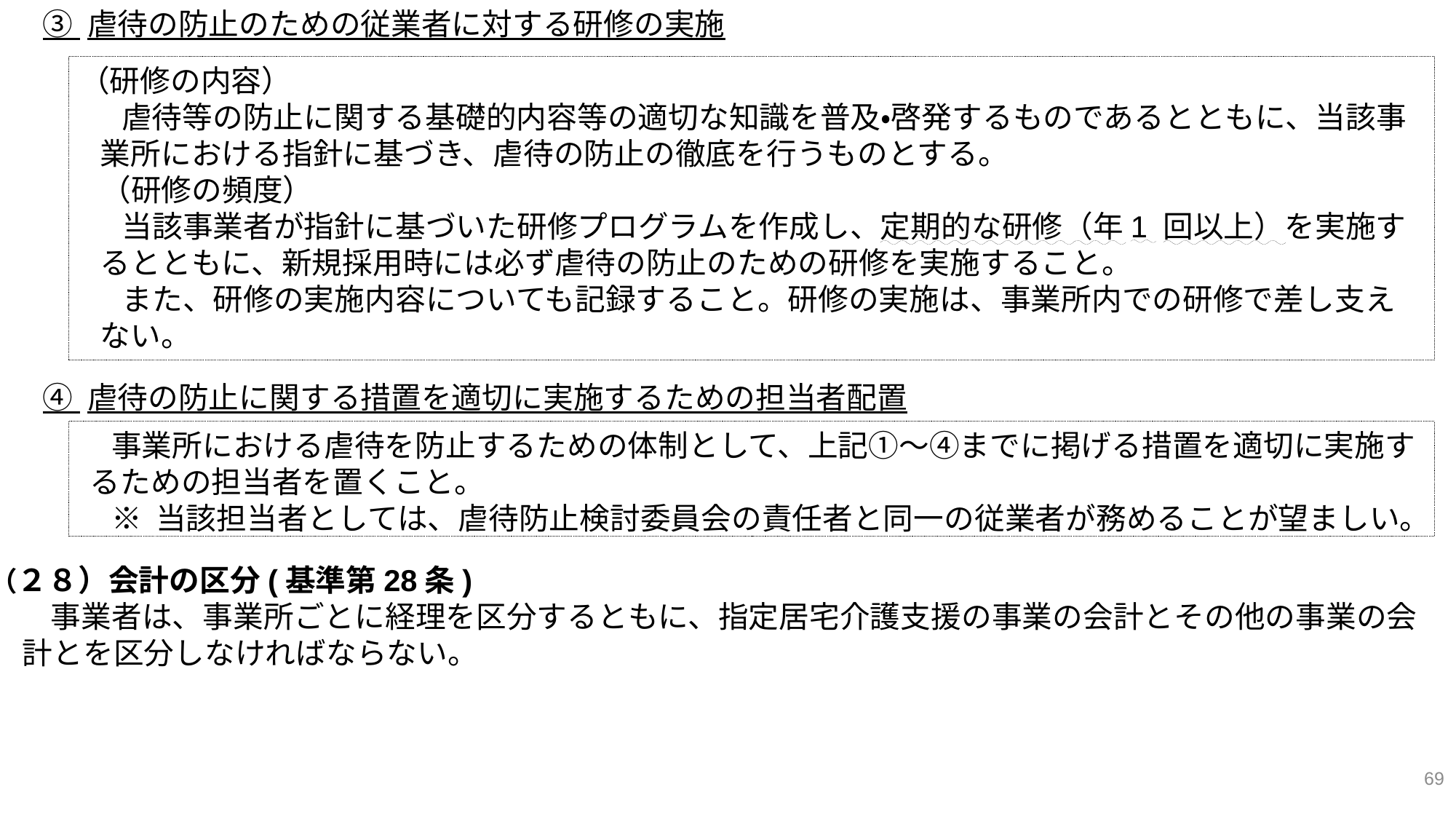

③ 虐待の防止のための従業者に対する研修の実施

④ 虐待の防止に関する措置を適切に実施するための担当者配置
（研修の内容）
虐待等の防止に関する基礎的内容等の適切な知識を普及・啓発するものであるとともに、当該事業所における指針に基づき、虐待の防止の徹底を行うものとする。
（研修の頻度）
当該事業者が指針に基づいた研修プログラムを作成し、定期的な研修（年1 回以上）を実施するとともに、新規採用時には必ず虐待の防止のための研修を実施すること。
また、研修の実施内容についても記録すること。研修の実施は、事業所内での研修で差し支えない。

事業所における虐待を防止するための体制として、上記①～④までに掲げる措置を適切に実施するための担当者を置くこと。
※ 当該担当者としては、虐待防止検討委員会の責任者と同一の従業者が務めることが望ましい。
（２８）会計の区分(基準第28条)
　　事業者は、事業所ごとに経理を区分するともに、指定居宅介護支援の事業の会計とその他の事業の会計とを区分しなければならない。
69